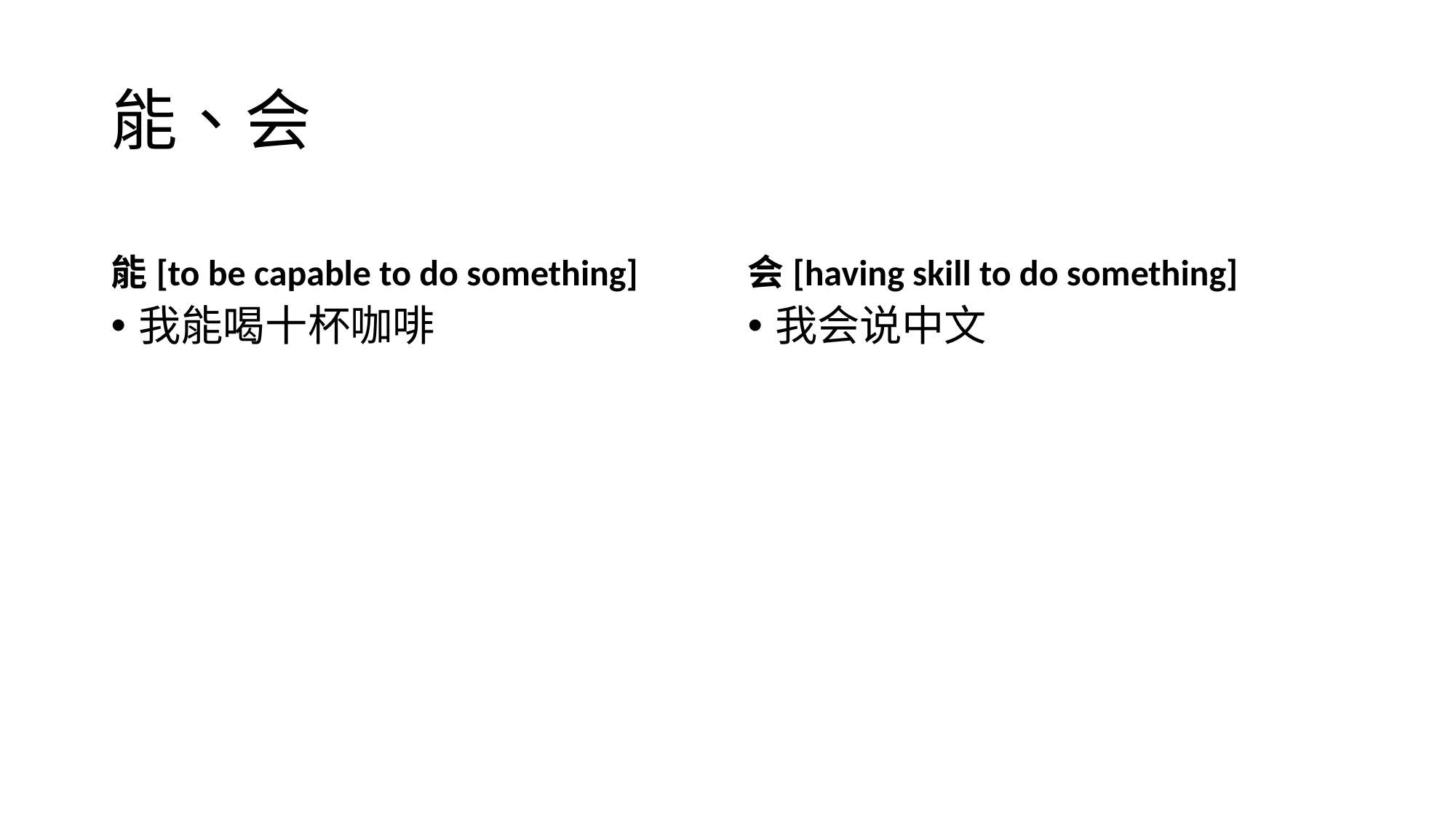

# 能、会
能[to be capable to do something]
会[having skill to do something]
我能喝十杯咖啡

我会说中文